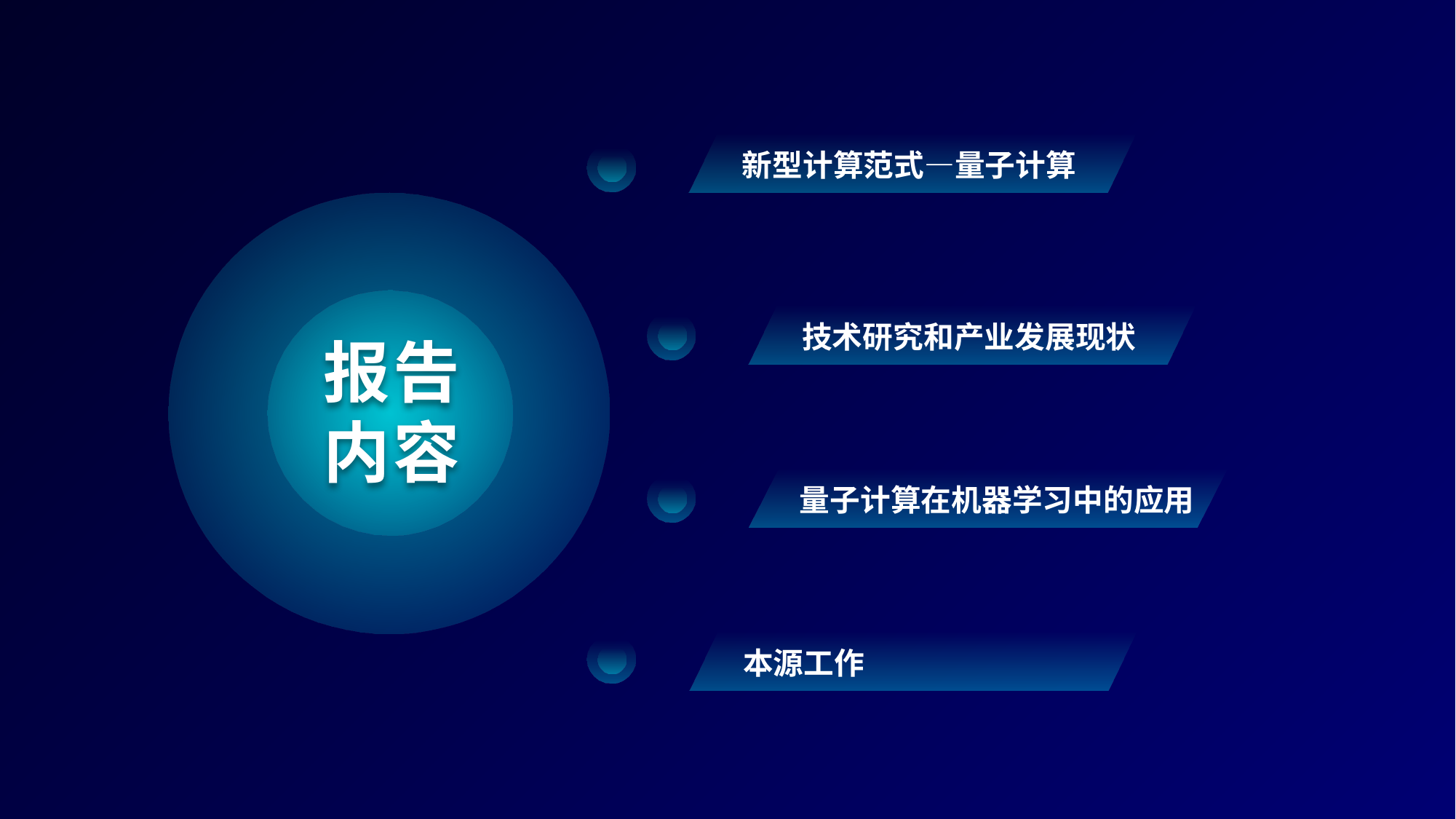

新型计算范式—量子计算

技术研究和产业发展现状

报告
内容

量子计算在机器学习中的应用

本源工作